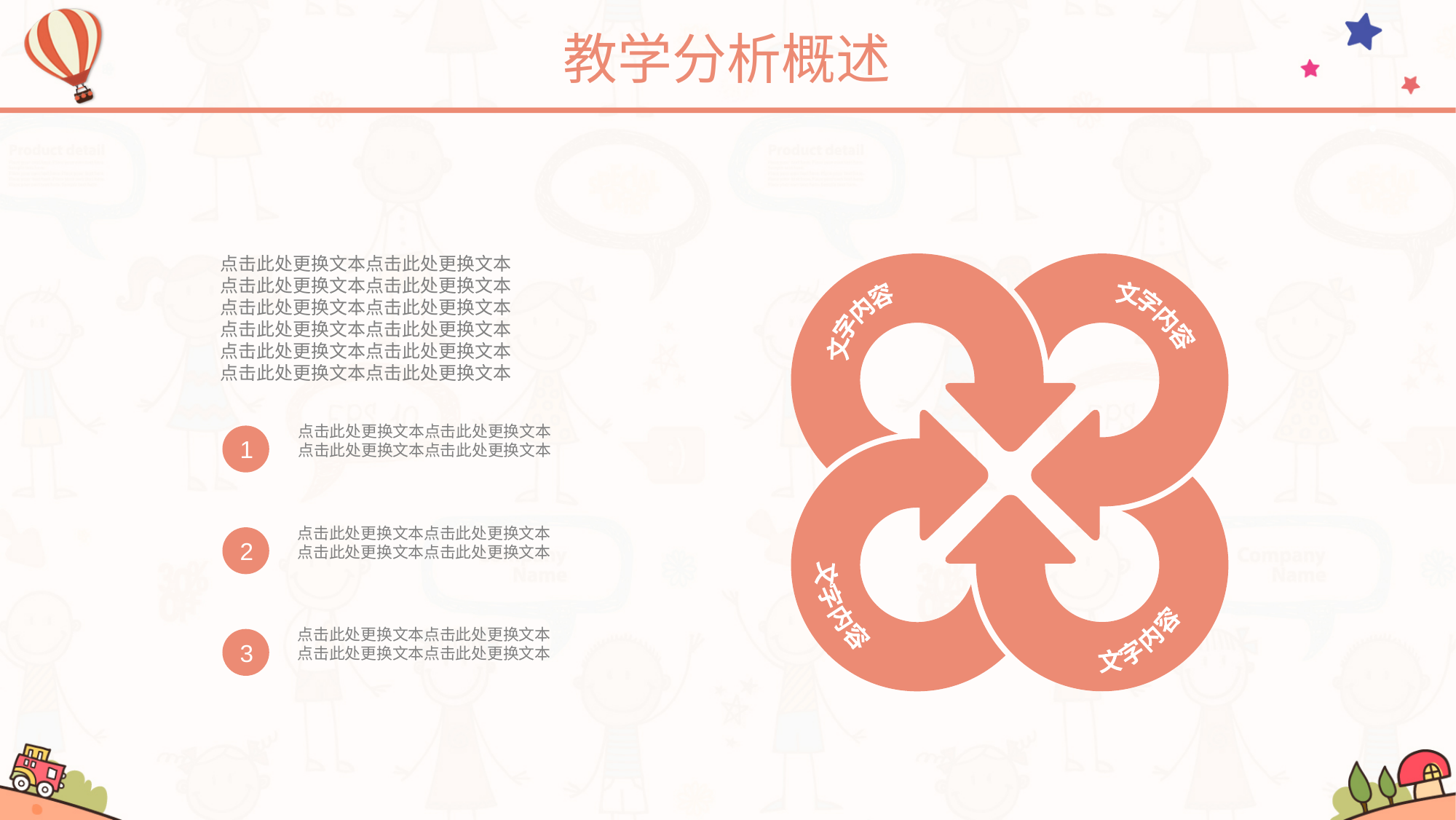

教学分析概述

点击此处更换文本点击此处更换文本
点击此处更换文本点击此处更换文本
点击此处更换文本点击此处更换文本
点击此处更换文本点击此处更换文本
点击此处更换文本点击此处更换文本
点击此处更换文本点击此处更换文本

文字内容
文字内容

文字内容
文字内容
点击此处更换文本点击此处更换文本
点击此处更换文本点击此处更换文本
1
点击此处更换文本点击此处更换文本
点击此处更换文本点击此处更换文本
2
点击此处更换文本点击此处更换文本
点击此处更换文本点击此处更换文本
3